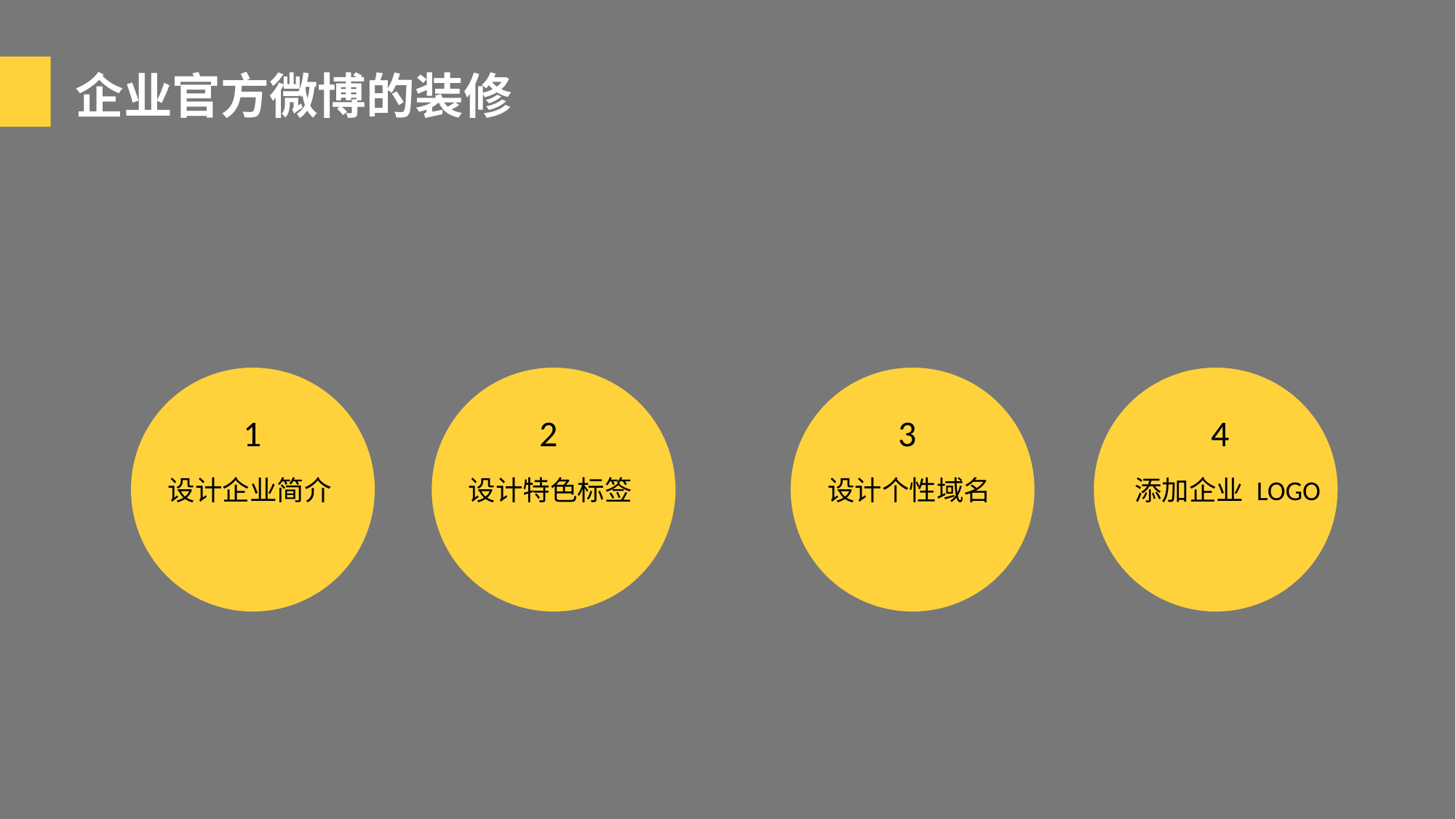

企业官方微博的装修

1
2
3
4
设计企业简介
设计特色标签
设计个性域名
添加企业 LOGO